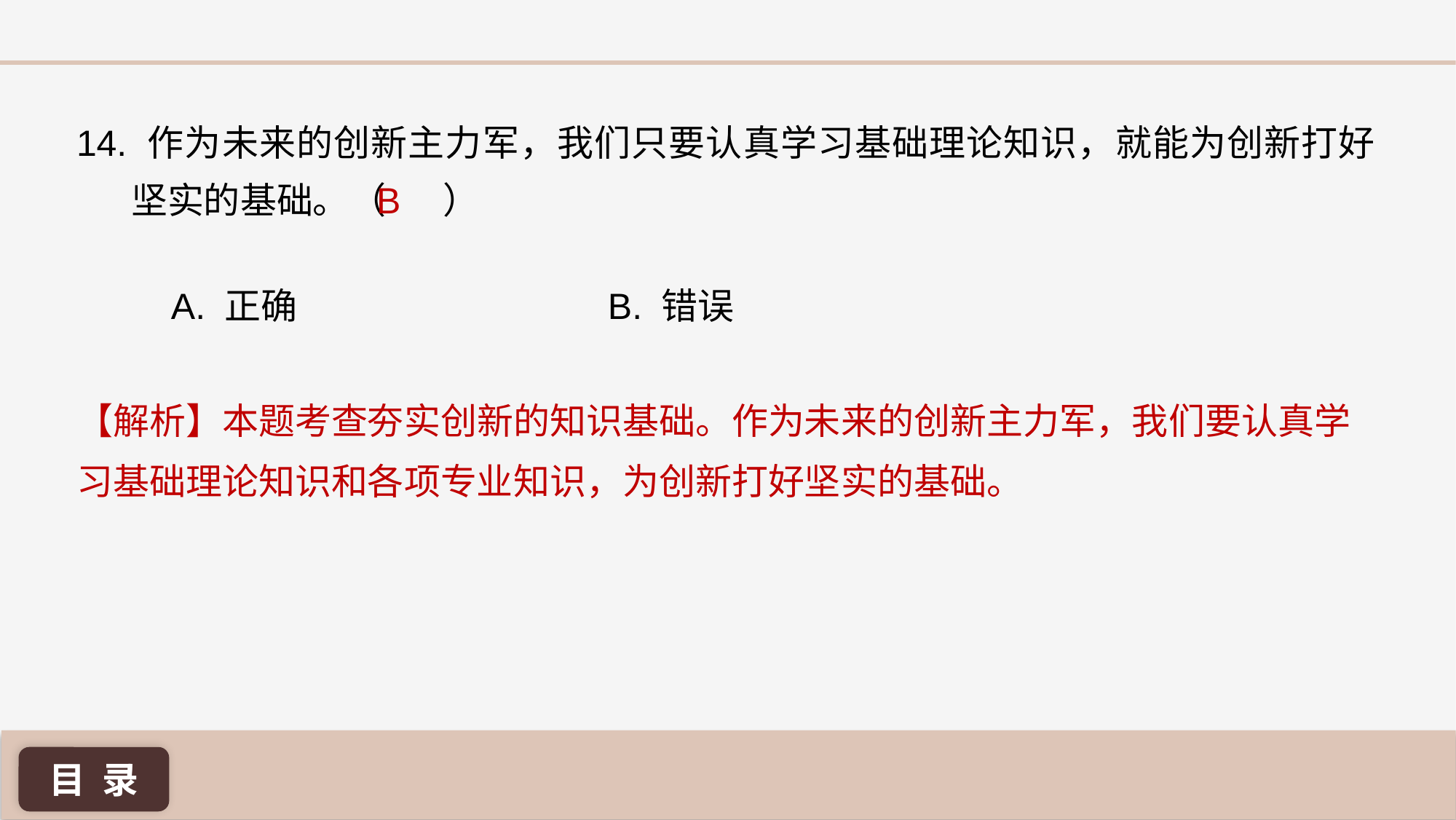

14. 作为未来的创新主力军，我们只要认真学习基础理论知识，就能为创新打好坚实的基础。（       ）
B
A. 正确 			B. 错误
【解析】本题考查夯实创新的知识基础。作为未来的创新主力军，我们要认真学习基础理论知识和各项专业知识，为创新打好坚实的基础。